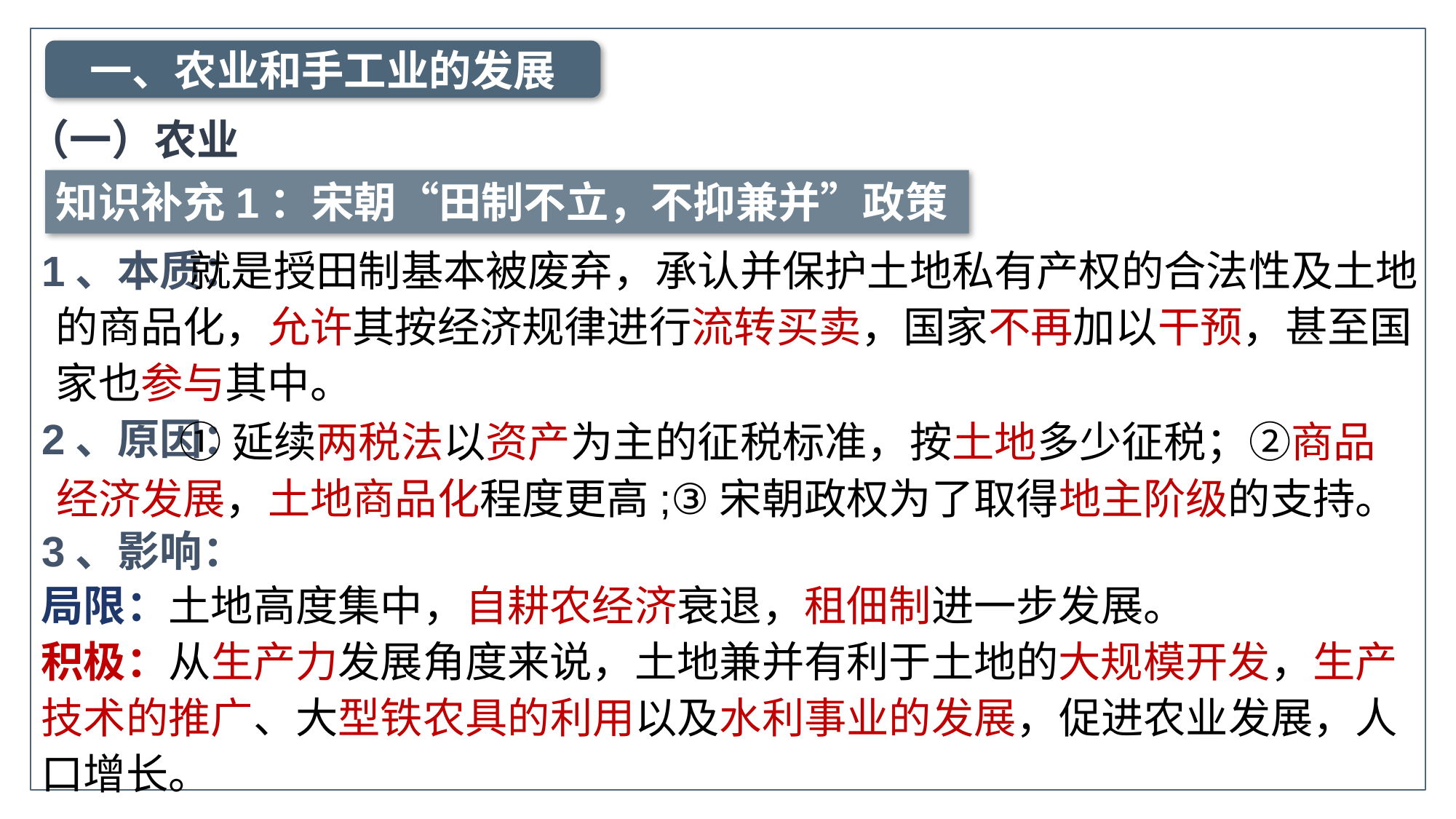

一、农业和手工业的发展
（一）农业
知识补充1：宋朝“田制不立，不抑兼并”政策
1、本质：

2、原因：

3、影响：
             就是授田制基本被废弃，承认并保护土地私有产权的合法性及土地的商品化，允许其按经济规律进行流转买卖，国家不再加以干预，甚至国家也参与其中。
             ①延续两税法以资产为主的征税标准，按土地多少征税；②商品经济发展，土地商品化程度更高;③宋朝政权为了取得地主阶级的支持。
局限：土地高度集中，自耕农经济衰退，租佃制进一步发展。
积极：从生产力发展角度来说，土地兼并有利于土地的大规模开发，生产技术的推广、大型铁农具的利用以及水利事业的发展，促进农业发展，人口增长。